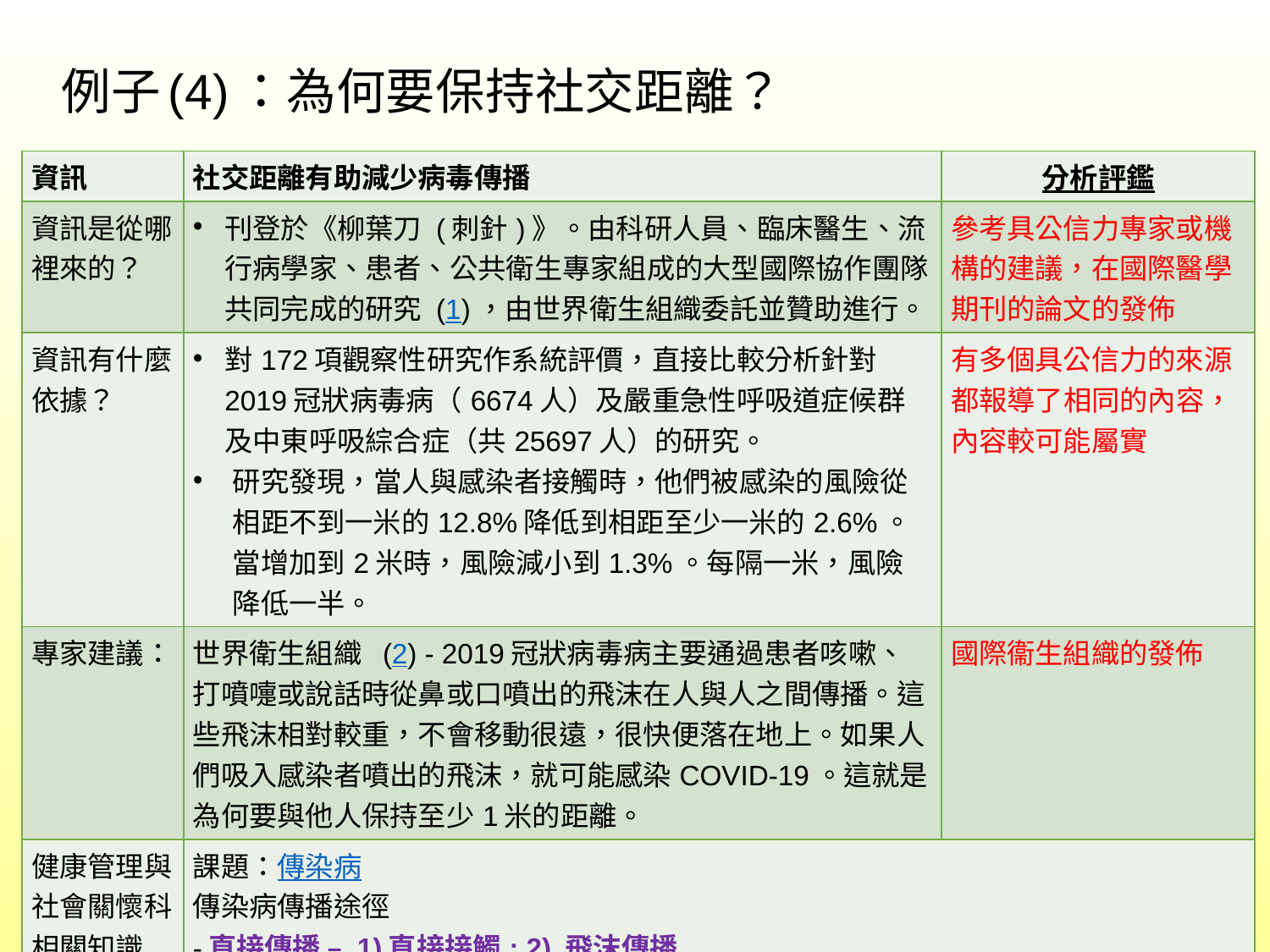

# 例子(4)：為何要保持社交距離？
| 資訊 | 社交距離有助減少病毒傳播 | 分析評鑑 |
| --- | --- | --- |
| 資訊是從哪裡來的？ | 刊登於《柳葉刀 (刺針)》。由科研人員、臨床醫生、流行病學家、患者、公共衛生專家組成的大型國際協作團隊共同完成的研究 (1)，由世界衛生組織委託並贊助進行。 | 參考具公信力專家或機構的建議，在國際醫學期刊的論文的發佈 |
| 資訊有什麼依據？ | 對172項觀察性研究作系統評價，直接比較分析針對2019冠狀病毒病（6674人）及嚴重急性呼吸道症候群及中東呼吸綜合症（共25697人）的研究。 研究發現，當人與感染者接觸時，他們被感染的風險從相距不到一米的12.8%降低到相距至少一米的2.6%。當增加到2米時，風險減小到1.3%。每隔一米，風險降低一半。 | 有多個具公信力的來源都報導了相同的內容，內容較可能屬實 |
| 專家建議： | 世界衛生組織 (2) - 2019冠狀病毒病主要通過患者咳嗽、打噴嚏或說話時從鼻或口噴出的飛沫在人與人之間傳播。這些飛沫相對較重，不會移動很遠，很快便落在地上。如果人們吸入感染者噴出的飛沫，就可能感染COVID-19。這就是為何要與他人保持至少1米的距離。 | 國際衞生組織的發佈 |
| 健康管理與社會關懷科相關知識 | 課題：傳染病 傳染病傳播途徑 -直接傳播 – 1)直接接觸; 2) 飛沫傳播 |  |